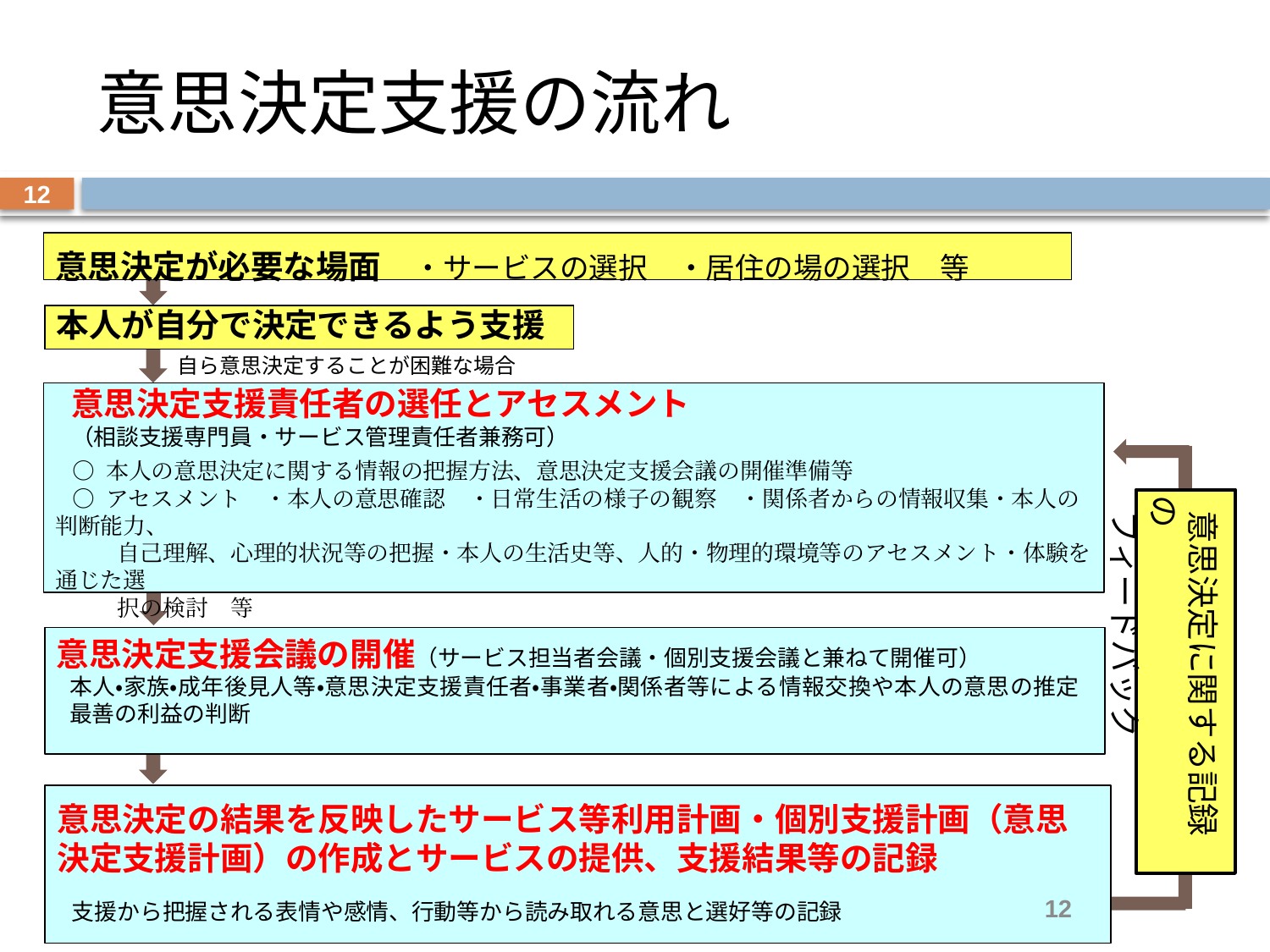

# 意思決定支援の流れ
12
意思決定が必要な場面　・サービスの選択　・居住の場の選択　等

本人が自分で決定できるよう支援

自ら意思決定することが困難な場合
意思決定支援責任者の選任とアセスメント
（相談支援専門員・サービス管理責任者兼務可）

○ 本人の意思決定に関する情報の把握方法、意思決定支援会議の開催準備等
○ アセスメント　・本人の意思確認　・日常生活の様子の観察　・関係者からの情報収集・本人の判断能力、
　　自己理解、心理的状況等の把握・本人の生活史等、人的・物理的環境等のアセスメント・体験を通じた選
　　択の検討　等

 意思決定に関する記録の
 フィードバック

意思決定支援会議の開催（サービス担当者会議・個別支援会議と兼ねて開催可）

本人・家族・成年後見人等・意思決定支援責任者・事業者・関係者等による情報交換や本人の意思の推定最善の利益の判断

意思決定の結果を反映したサービス等利用計画・個別支援計画（意思決定支援計画）の作成とサービスの提供、支援結果等の記録
12
支援から把握される表情や感情、行動等から読み取れる意思と選好等の記録